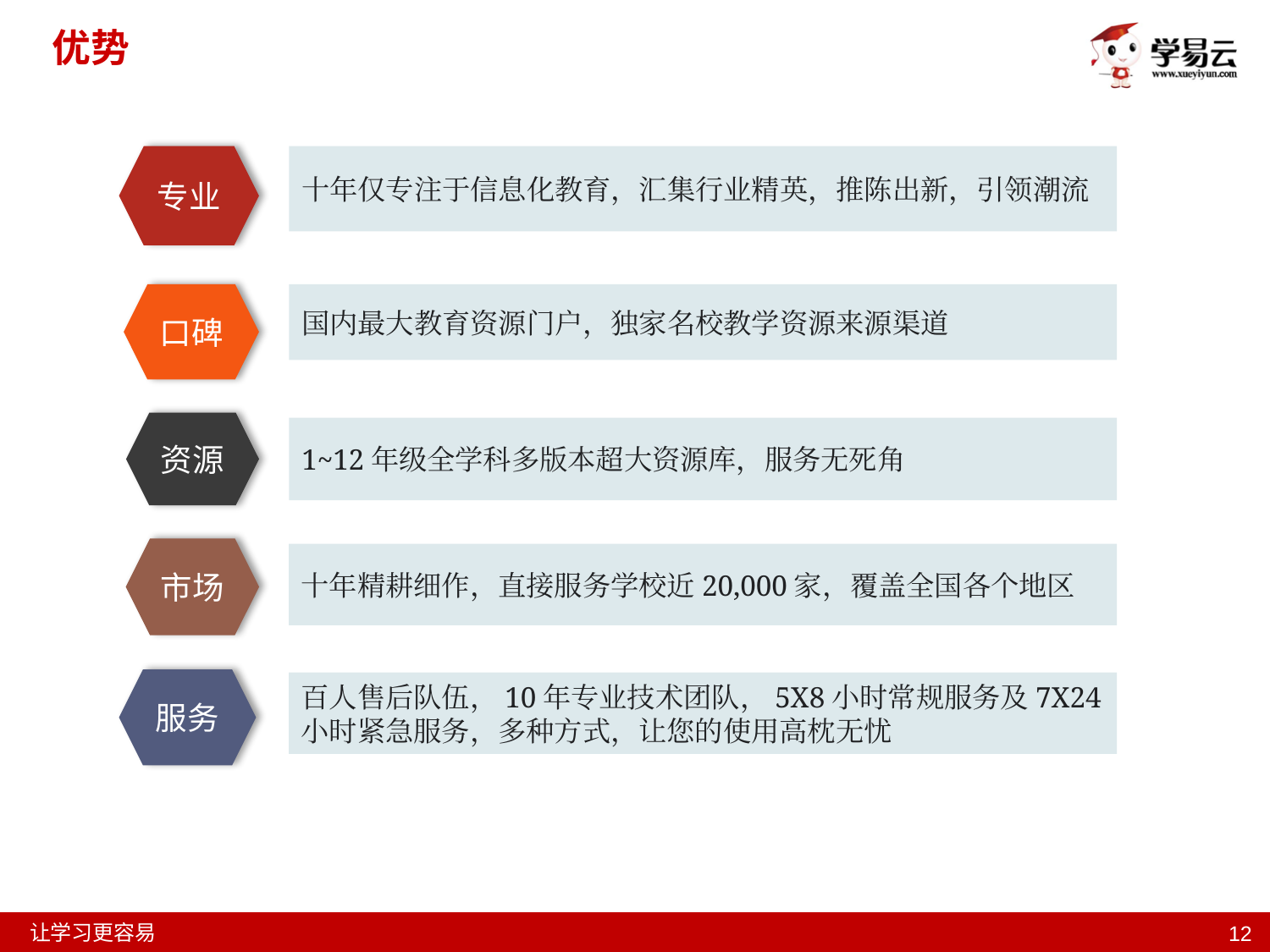

# 优势
专业
十年仅专注于信息化教育，汇集行业精英，推陈出新，引领潮流
口碑
国内最大教育资源门户，独家名校教学资源来源渠道
资源
1~12年级全学科多版本超大资源库，服务无死角
市场
十年精耕细作，直接服务学校近20,000家，覆盖全国各个地区
服务
百人售后队伍，10年专业技术团队，5X8小时常规服务及7X24小时紧急服务，多种方式，让您的使用高枕无忧